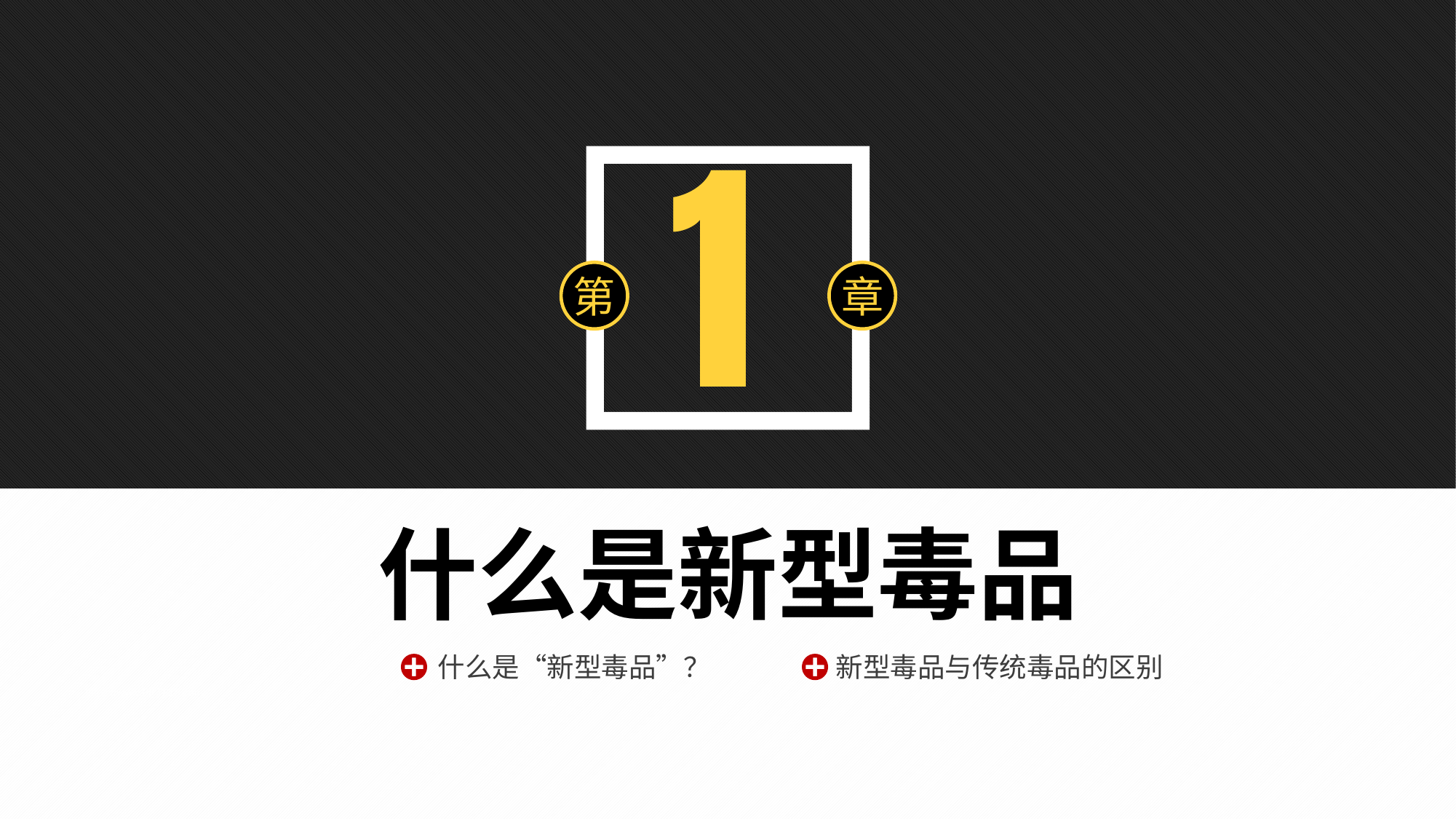

1

第
章
什么是新型毒品
什么是“新型毒品”？
新型毒品与传统毒品的区别

https://www.PPT818.com/